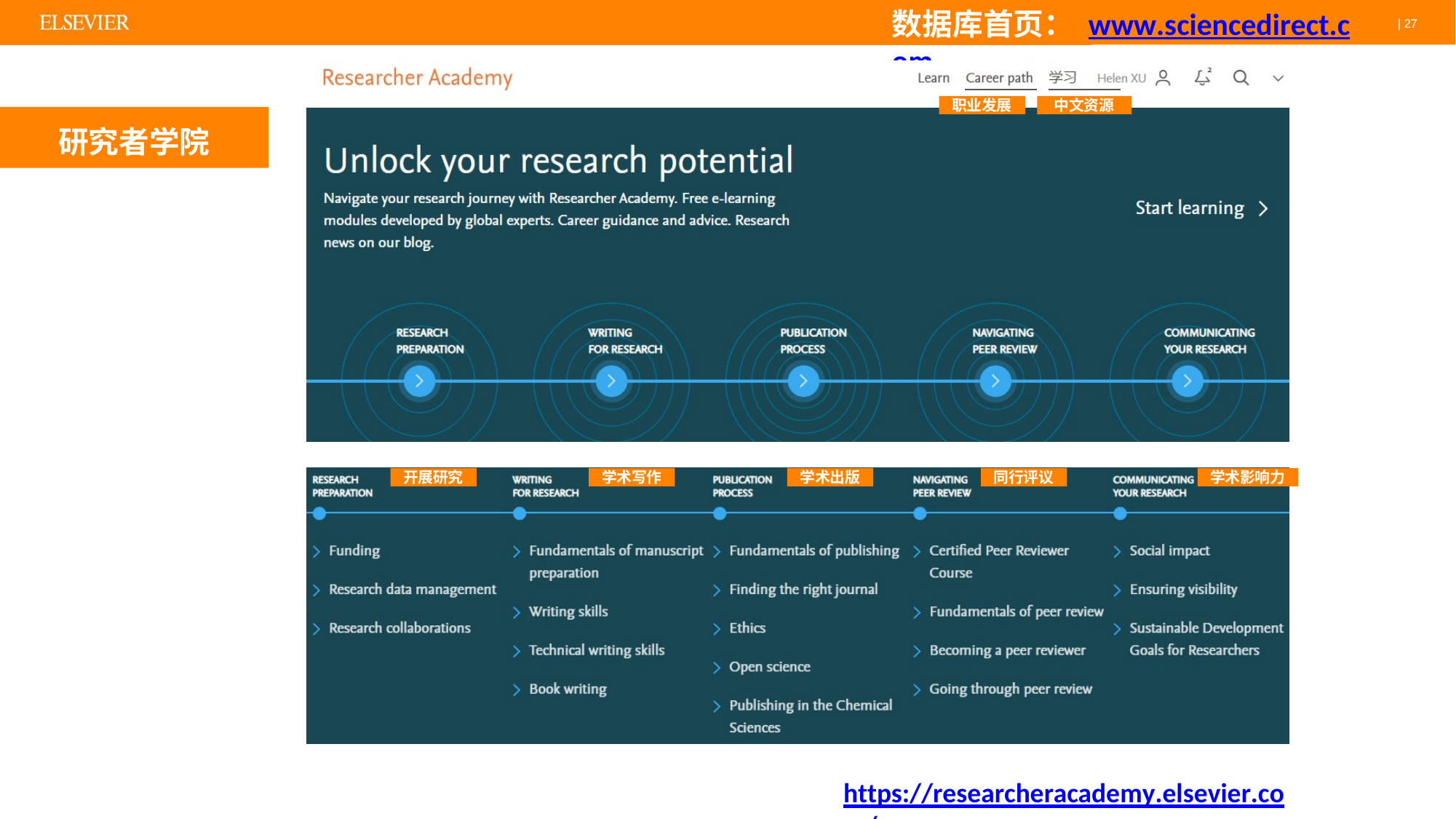

# 数据库首页： www.sciencedirect.com
| 27

职业发展
中文资源

研究者学院

开展研究
学术写作
学术出版
同行评议
学术影响力
https://researcheracademy.elsevier.com/